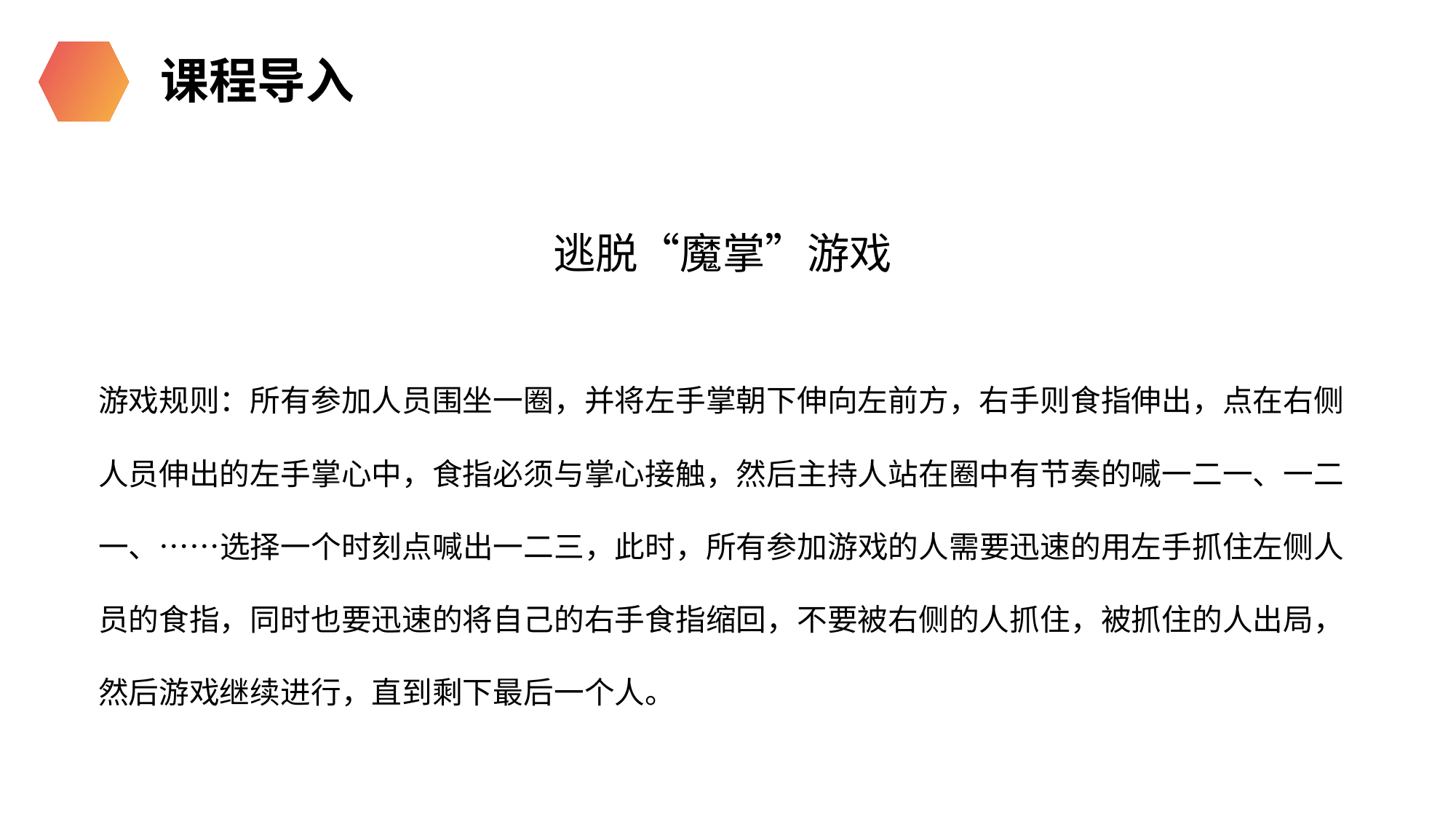

课程导入
逃脱“魔掌”游戏
游戏规则：所有参加人员围坐一圈，并将左手掌朝下伸向左前方，右手则食指伸出，点在右侧人员伸出的左手掌心中，食指必须与掌心接触，然后主持人站在圈中有节奏的喊一二一、一二一、……选择一个时刻点喊出一二三，此时，所有参加游戏的人需要迅速的用左手抓住左侧人员的食指，同时也要迅速的将自己的右手食指缩回，不要被右侧的人抓住，被抓住的人出局，然后游戏继续进行，直到剩下最后一个人。